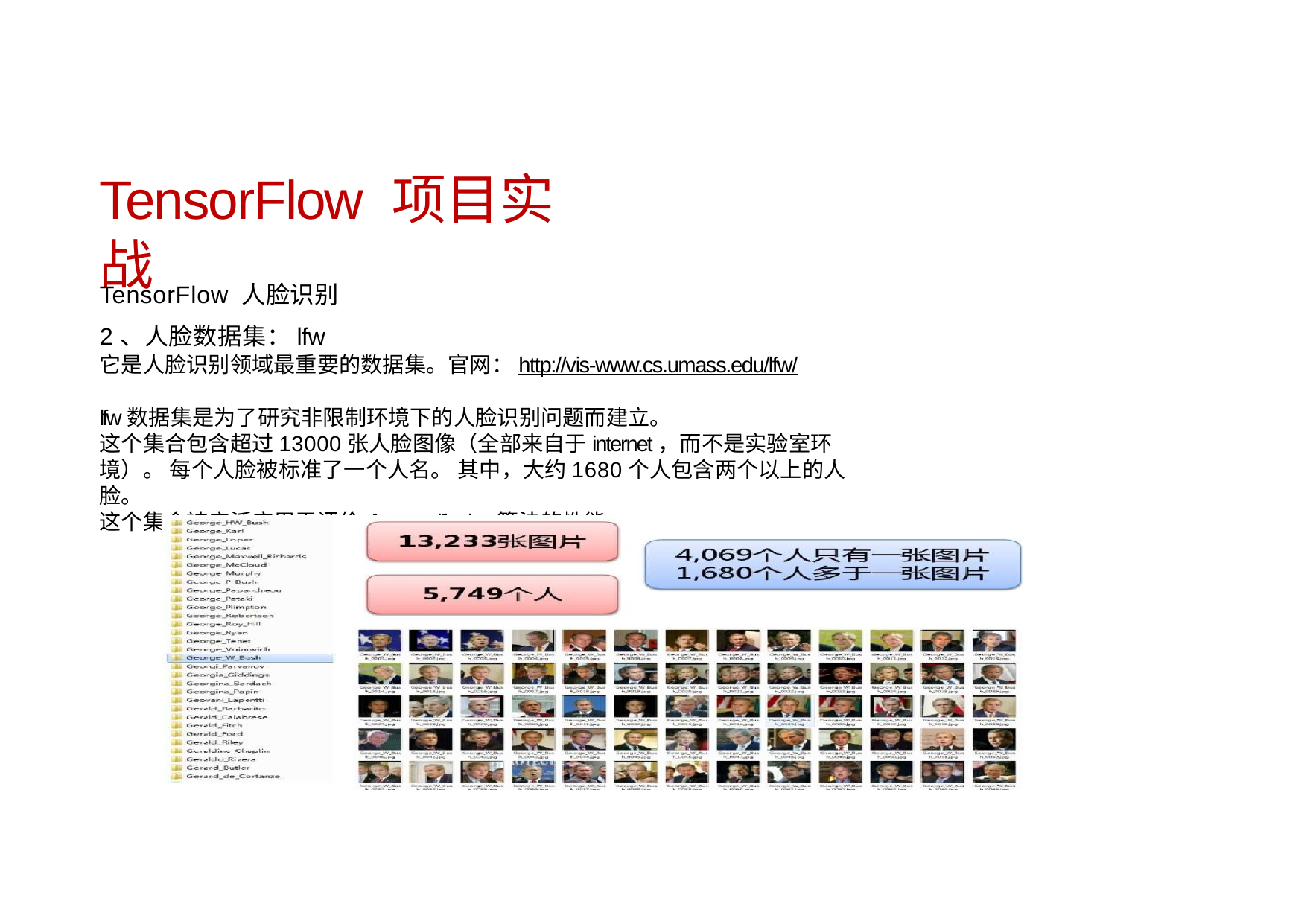

# TensorFlow 项目实战
TensorFlow 人脸识别
2、人脸数据集：lfw
它是人脸识别领域最重要的数据集。官网：http://vis-www.cs.umass.edu/lfw/

lfw数据集是为了研究非限制环境下的人脸识别问题而建立。
这个集合包含超过13000张人脸图像（全部来自于internet，而不是实验室环境）。 每个人脸被标准了一个人名。 其中，大约1680个人包含两个以上的人脸。
这个集合被广泛应用于评价 face verification算法的性能。